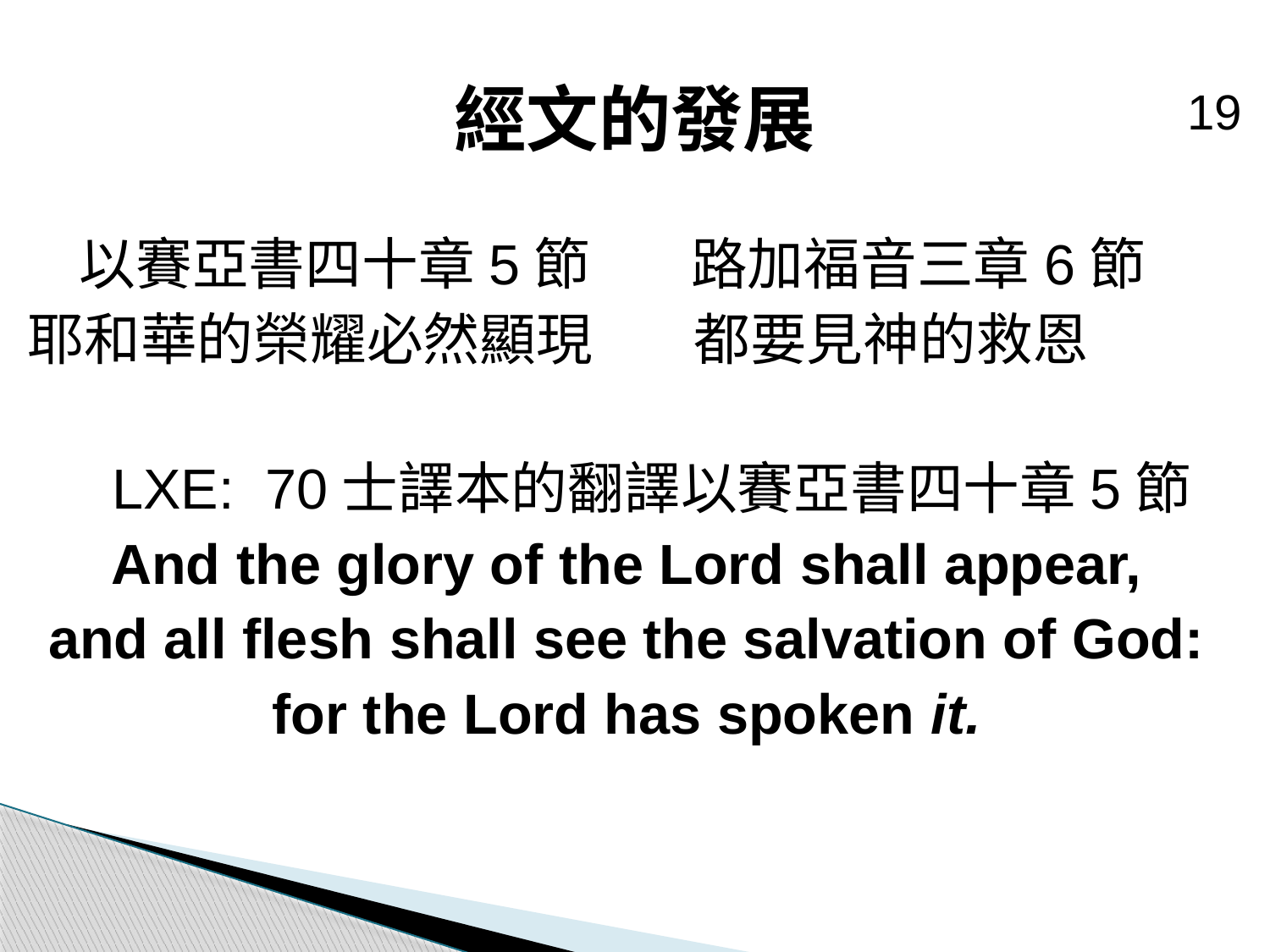

# 經文的發展
19
   以賽亞書四十章5節        路加福音三章6節
耶和華的榮耀必然顯現        都要見神的救恩

    LXE:  70士譯本的翻譯以賽亞書四十章5節
And the glory of the Lord shall appear,
and all flesh shall see the salvation of God:
 for the Lord has spoken it.